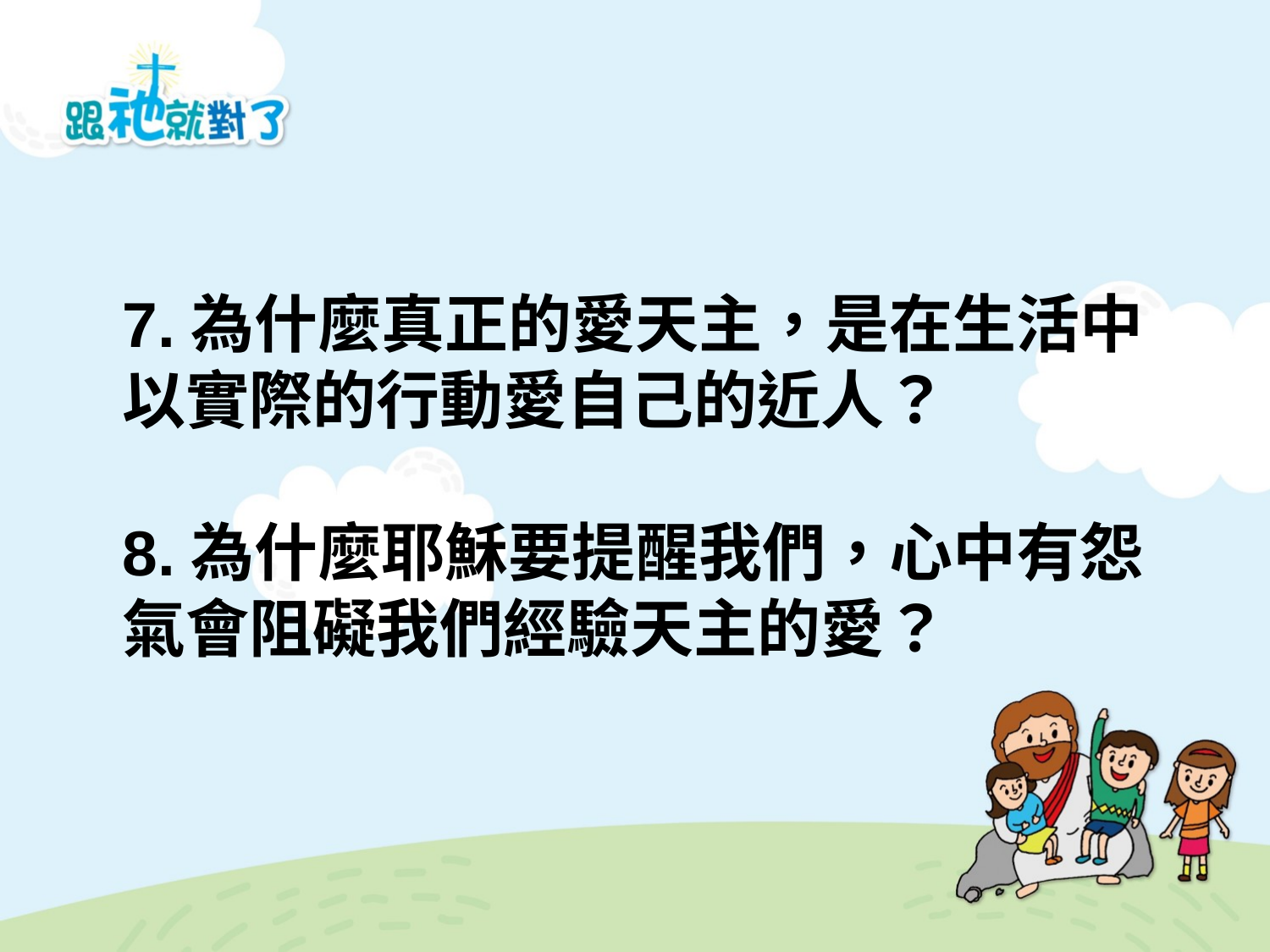

7.為什麼真正的愛天主，是在生活中以實際的行動愛自己的近人？

8.為什麼耶穌要提醒我們，心中有怨氣會阻礙我們經驗天主的愛？